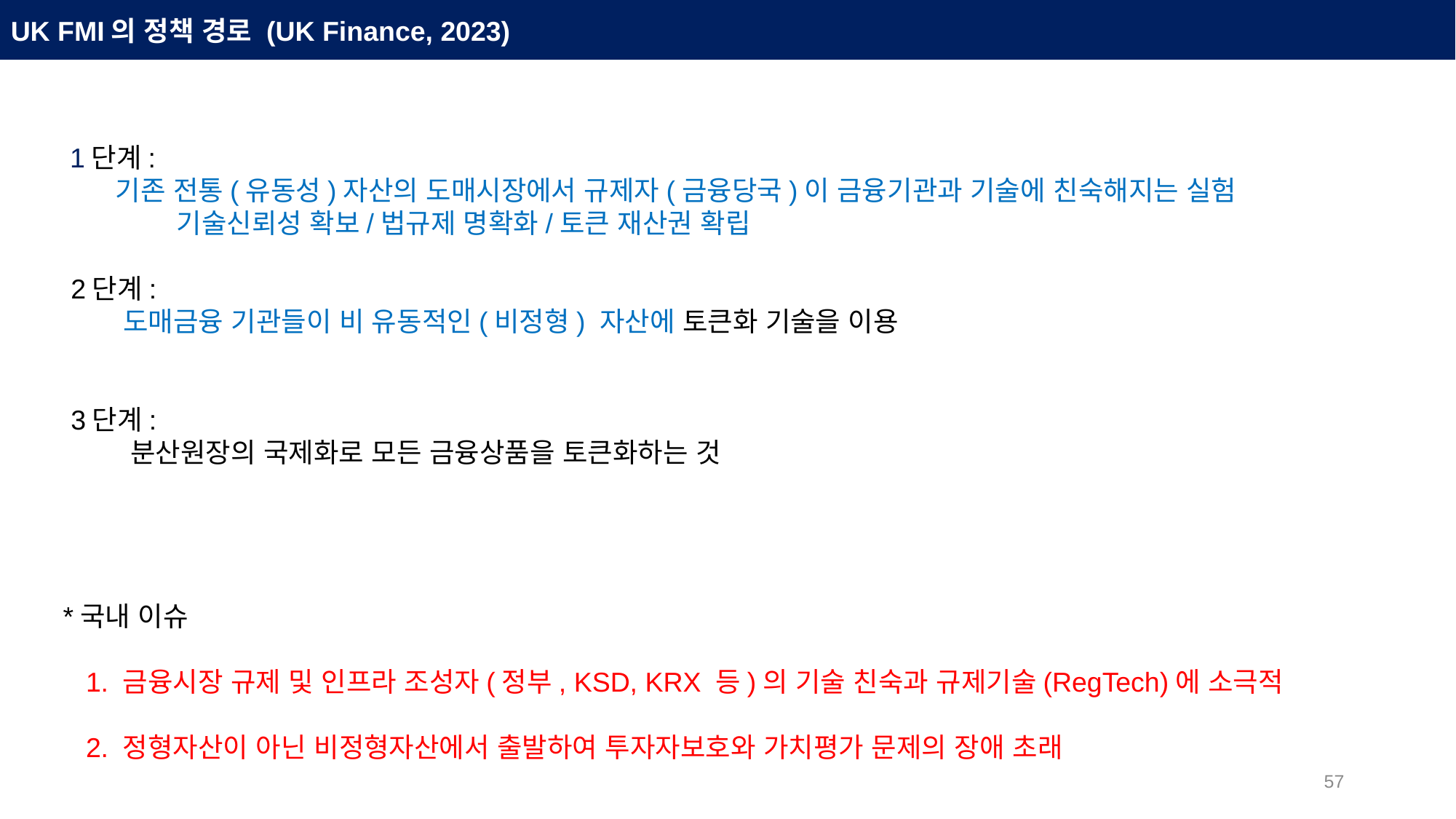

UK FMI의 정책 경로 (UK Finance, 2023)

 1단계:
      기존 전통(유동성)자산의 도매시장에서 규제자(금융당국)이 금융기관과 기술에 친숙해지는 실험
              기술신뢰성 확보/법규제 명확화/토큰 재산권 확립

 2단계:
       도매금융 기관들이 비 유동적인(비정형) 자산에 토큰화 기술을 이용

 3단계:
        분산원장의 국제화로 모든 금융상품을 토큰화하는 것

*국내 이슈

   1. 금융시장 규제 및 인프라 조성자(정부, KSD, KRX 등)의 기술 친숙과 규제기술(RegTech)에 소극적

   2. 정형자산이 아닌 비정형자산에서 출발하여 투자자보호와 가치평가 문제의 장애 초래
57